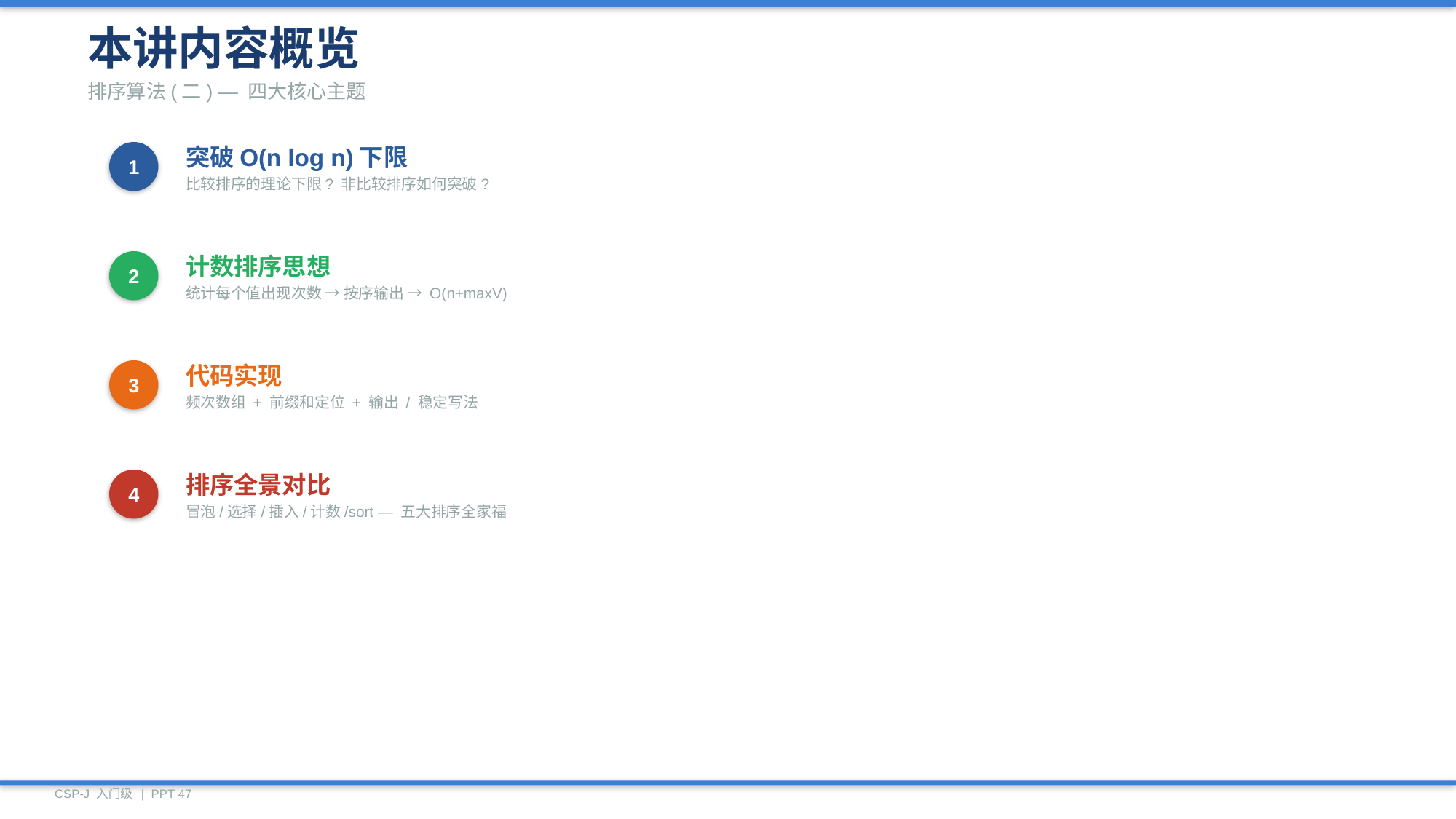

本讲内容概览
排序算法(二) — 四大核心主题
1
突破O(n log n)下限
比较排序的理论下限? 非比较排序如何突破?
2
计数排序思想
统计每个值出现次数 → 按序输出 → O(n+maxV)
3
代码实现
频次数组 + 前缀和定位 + 输出 / 稳定写法
4
排序全景对比
冒泡/选择/插入/计数/sort — 五大排序全家福

CSP-J 入门级  |  PPT 47